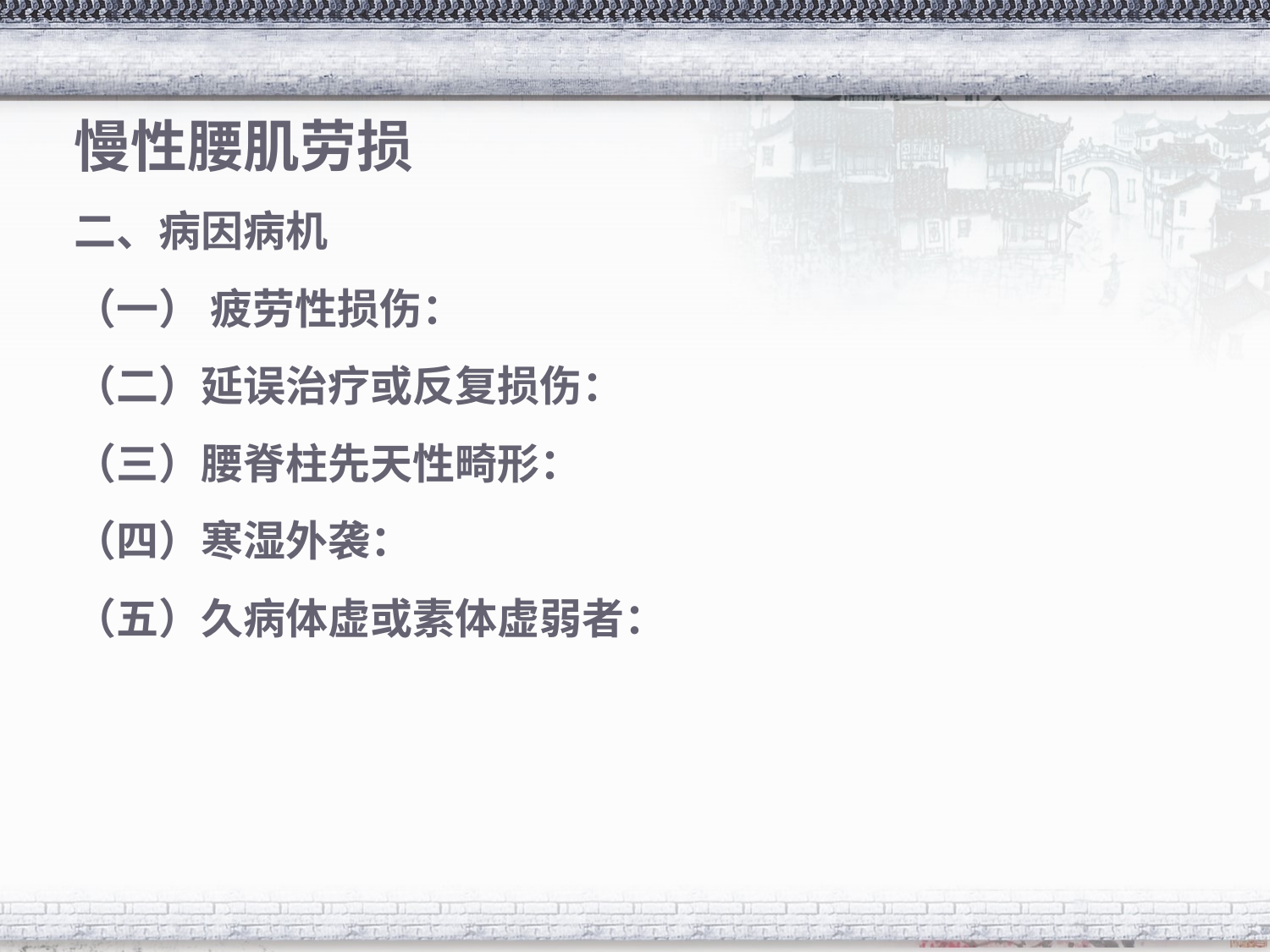

# 慢性腰肌劳损
二、病因病机
（一） 疲劳性损伤：
（二）延误治疗或反复损伤：
（三）腰脊柱先天性畸形：
（四）寒湿外袭：
（五）久病体虚或素体虚弱者：